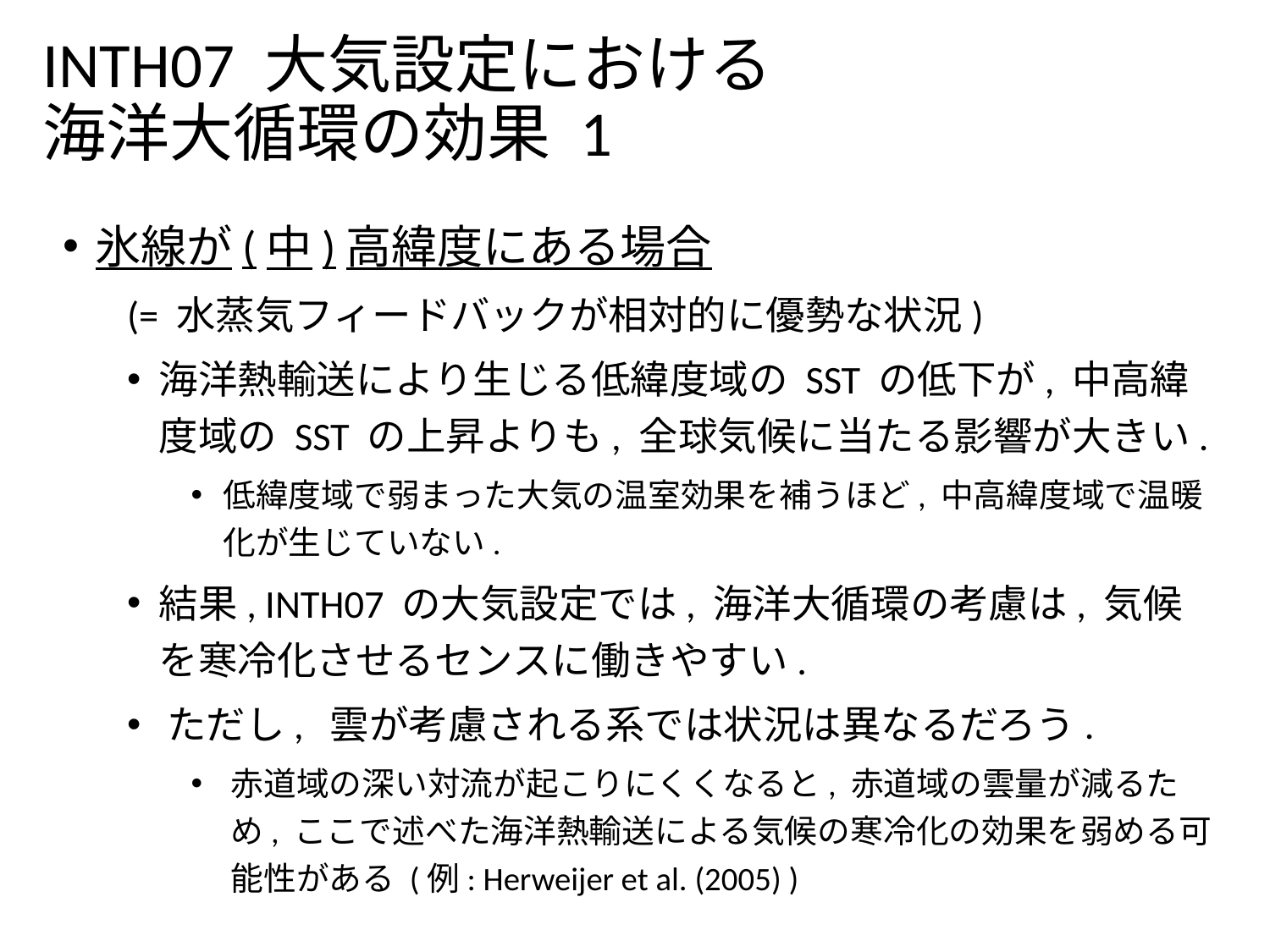

# INTH07 大気設定における 海洋大循環の効果 1
氷線が(中)高緯度にある場合
(= 水蒸気フィードバックが相対的に優勢な状況)
海洋熱輸送により生じる低緯度域の SST の低下が, 中高緯度域の SST の上昇よりも, 全球気候に当たる影響が大きい.
低緯度域で弱まった大気の温室効果を補うほど, 中高緯度域で温暖化が生じていない.
結果, INTH07 の大気設定では, 海洋大循環の考慮は, 気候を寒冷化させるセンスに働きやすい.
ただし,  雲が考慮される系では状況は異なるだろう.
赤道域の深い対流が起こりにくくなると, 赤道域の雲量が減るため, ここで述べた海洋熱輸送による気候の寒冷化の効果を弱める可能性がある (例: Herweijer et al. (2005) )